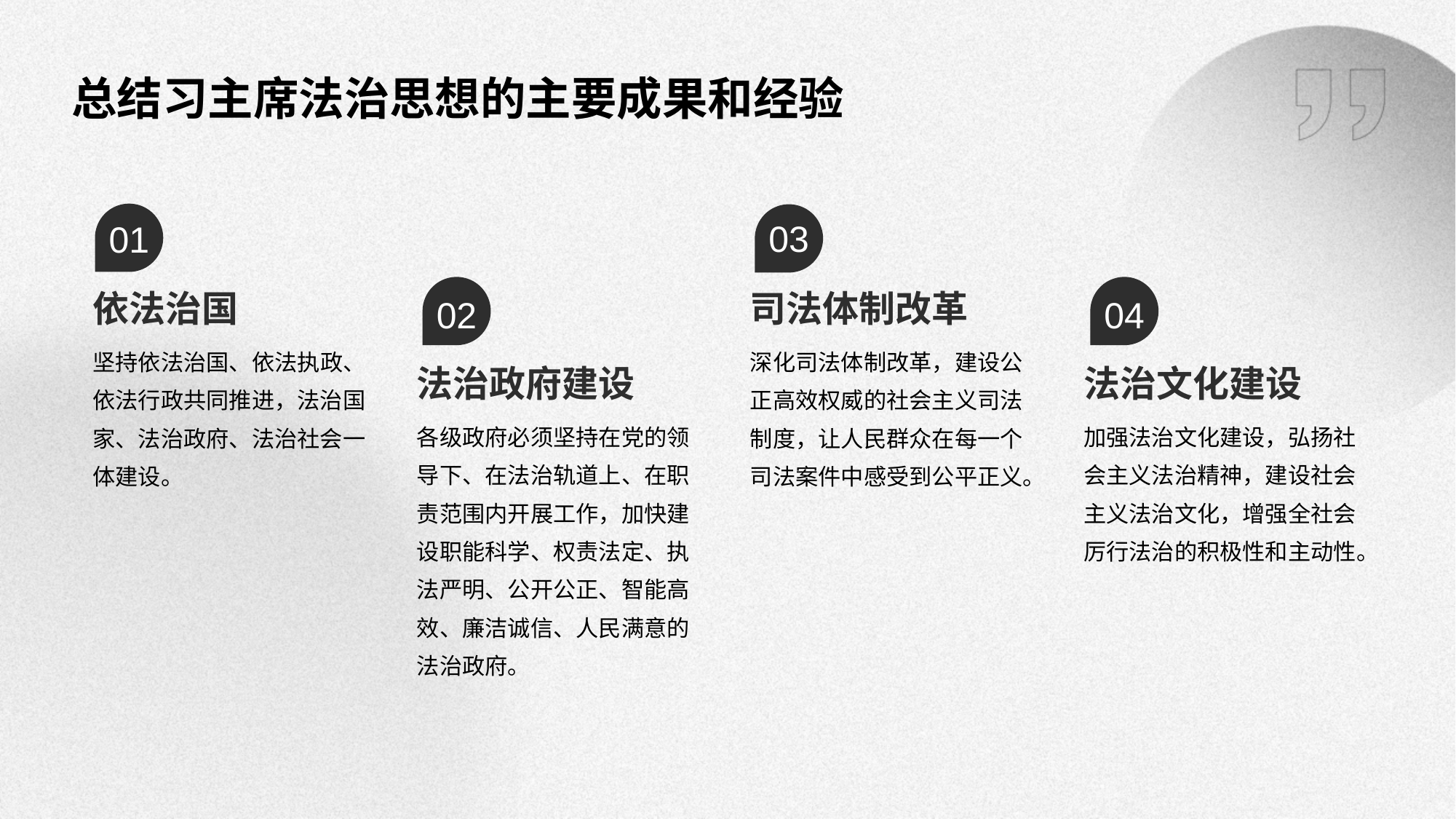

总结习主席法治思想的主要成果和经验

03

01
依法治国
司法体制改革

02
04
坚持依法治国、依法执政、依法行政共同推进，法治国家、法治政府、法治社会一体建设。
深化司法体制改革，建设公正高效权威的社会主义司法制度，让人民群众在每一个司法案件中感受到公平正义。
法治政府建设
法治文化建设
各级政府必须坚持在党的领导下、在法治轨道上、在职责范围内开展工作，加快建设职能科学、权责法定、执法严明、公开公正、智能高效、廉洁诚信、人民满意的法治政府。
加强法治文化建设，弘扬社会主义法治精神，建设社会主义法治文化，增强全社会厉行法治的积极性和主动性。